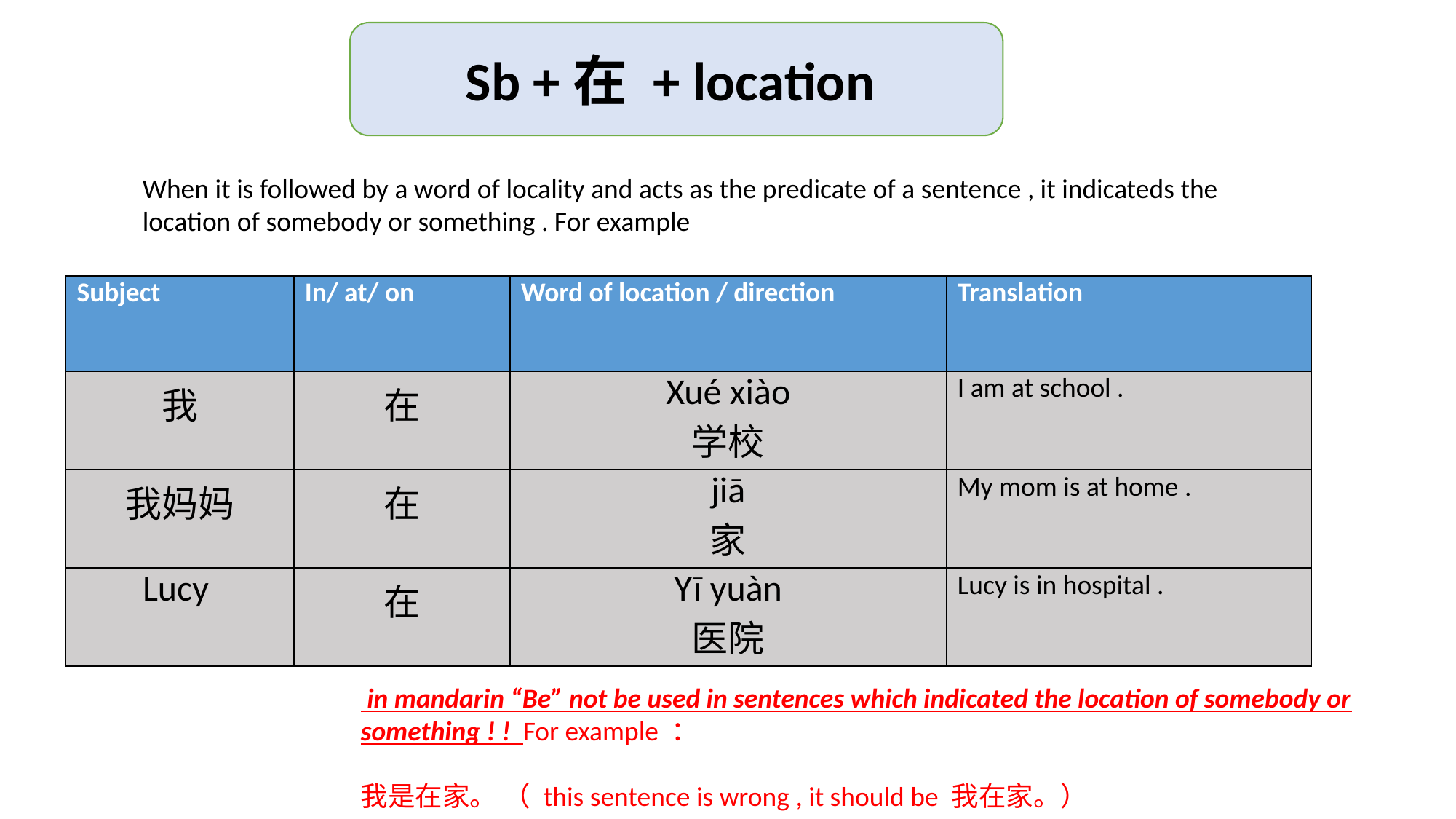

Sb +在 + location
When it is followed by a word of locality and acts as the predicate of a sentence , it indicateds the location of somebody or something . For example
| Subject | In/ at/ on | Word of location / direction | Translation |
| --- | --- | --- | --- |
| 我 | 在 | Xué xiào 学校 | I am at school . |
| 我妈妈 | 在 | jiā 家 | My mom is at home . |
| Lucy | 在 | Yī yuàn 医院 | Lucy is in hospital . |
 in mandarin “Be” not be used in sentences which indicated the location of somebody or something ! !  For example ：

我是在家。 （ this sentence is wrong , it should be 我在家。）